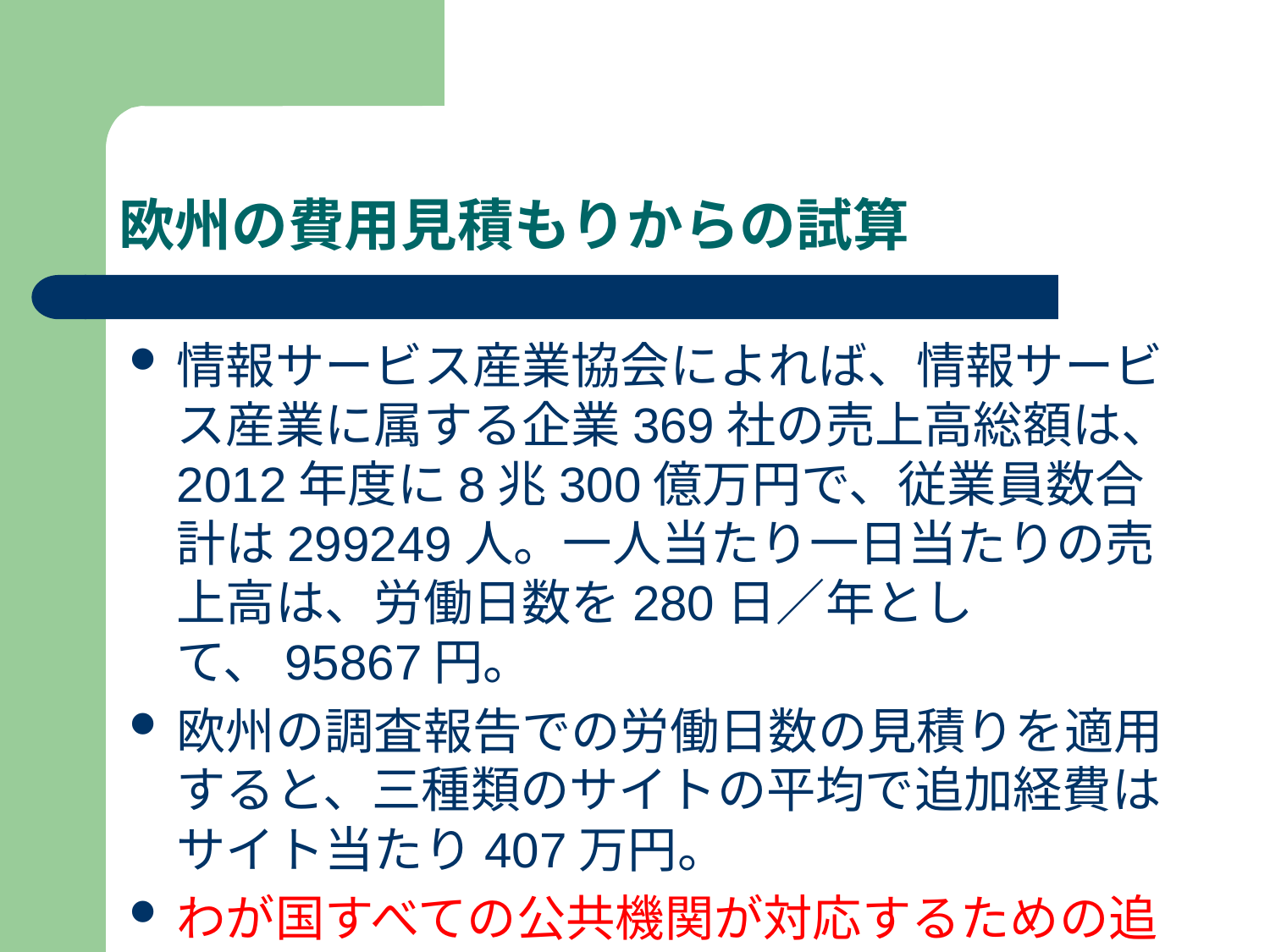

# 欧州の費用見積もりからの試算
情報サービス産業協会によれば、情報サービス産業に属する企業369社の売上高総額は、2012年度に8兆300億万円で、従業員数合計は299249人。一人当たり一日当たりの売上高は、労働日数を280日／年として、95867円。
欧州の調査報告での労働日数の見積りを適用すると、三種類のサイトの平均で追加経費はサイト当たり407万円。
わが国すべての公共機関が対応するための追加経費の総計は75億円と計算できる。